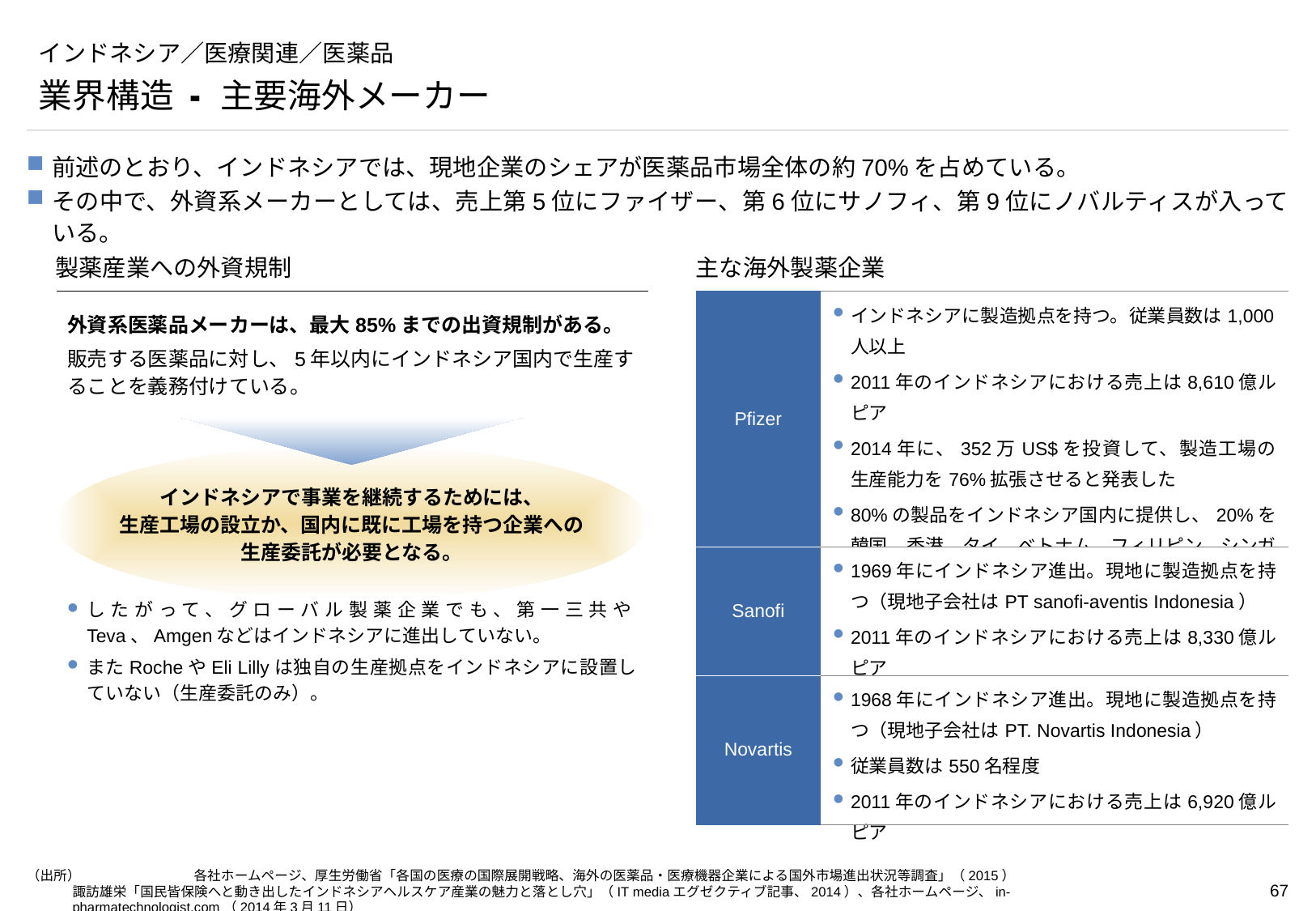

# インドネシア／医療関連／医薬品
業界構造 - 主要海外メーカー
前述のとおり、インドネシアでは、現地企業のシェアが医薬品市場全体の約70%を占めている。
その中で、外資系メーカーとしては、売上第5位にファイザー、第6位にサノフィ、第9位にノバルティスが入っている。
製薬産業への外資規制
主な海外製薬企業
| Pfizer | インドネシアに製造拠点を持つ。従業員数は1,000人以上 2011年のインドネシアにおける売上は8,610億ルピア 2014年に、352万US$を投資して、製造工場の生産能力を76%拡張させると発表した 80%の製品をインドネシア国内に提供し、20%を韓国、香港、タイ、ベトナム、フィリピン、シンガポールなどに輸出している |
| --- | --- |
| Sanofi | 1969年にインドネシア進出。現地に製造拠点を持つ（現地子会社はPT sanofi-aventis Indonesia） 2011年のインドネシアにおける売上は8,330億ルピア |
| Novartis | 1968年にインドネシア進出。現地に製造拠点を持つ（現地子会社はPT. Novartis Indonesia） 従業員数は550名程度 2011年のインドネシアにおける売上は6,920億ルピア |
外資系医薬品メーカーは、最大85%までの出資規制がある。
販売する医薬品に対し、5年以内にインドネシア国内で生産することを義務付けている。

インドネシアで事業を継続するためには、
生産工場の設立か、国内に既に工場を持つ企業への
生産委託が必要となる。
したがって、グローバル製薬企業でも、第一三共やTeva、Amgenなどはインドネシアに進出していない。
またRocheやEli Lillyは独自の生産拠点をインドネシアに設置していない（生産委託のみ）。
（出所）	各社ホームページ、厚生労働省「各国の医療の国際展開戦略、海外の医薬品・医療機器企業による国外市場進出状況等調査」（2015）
諏訪雄栄「国民皆保険へと動き出したインドネシアヘルスケア産業の魅力と落とし穴」（IT mediaエグゼクティブ記事、2014）、各社ホームページ、in-pharmatechnologist.com（2014年3月11日）